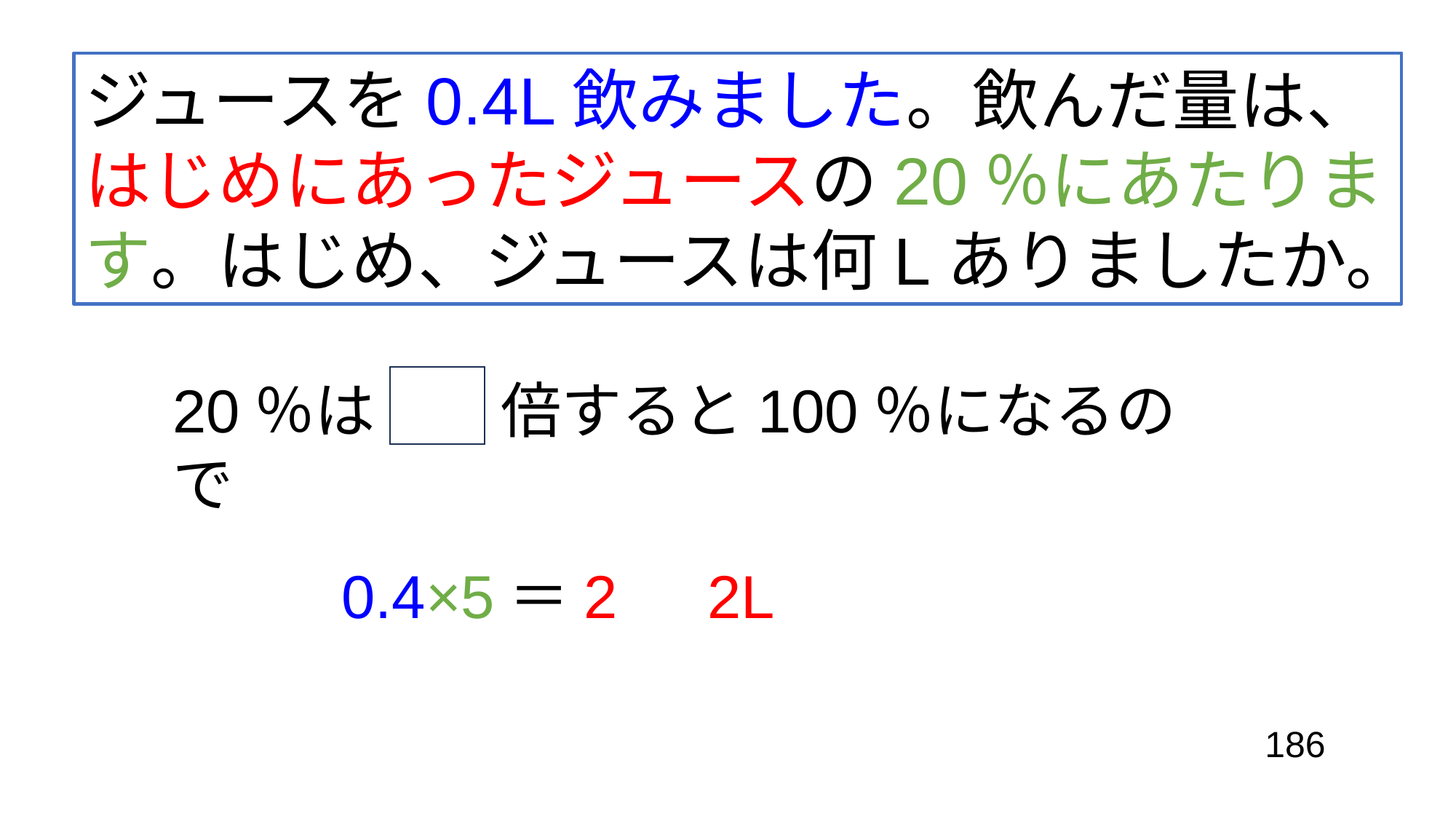

ジュースを0.4L飲みました。飲んだ量は、はじめにあったジュースの20％にあたります。はじめ、ジュースは何Lありましたか。
20％は	 5  倍すると100％になるので

0.4×5＝2　2L
186